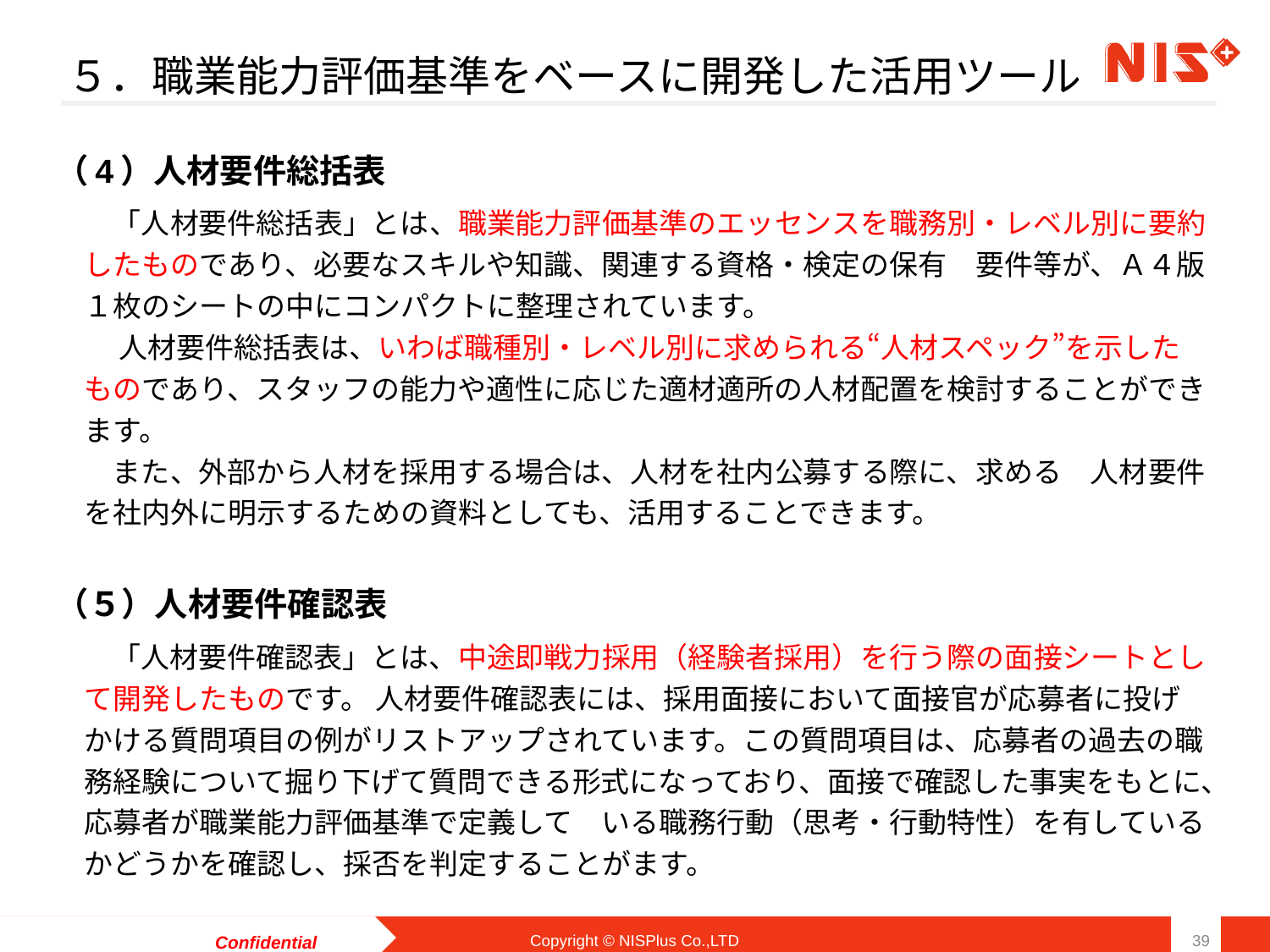

# ５．職業能力評価基準をベースに開発した活用ツール
（4）人材要件総括表
　　「人材要件総括表」とは、職業能力評価基準のエッセンスを職務別・レベル別に要約したものであり、必要なスキルや知識、関連する資格・検定の保有　要件等が、Ａ４版１枚のシートの中にコンパクトに整理されています。
　　 人材要件総括表は、いわば職種別・レベル別に求められる“人材スペック”を示したものであり、スタッフの能力や適性に応じた適材適所の人材配置を検討することができます。
　　また、外部から人材を採用する場合は、人材を社内公募する際に、求める　人材要件を社内外に明示するための資料としても、活用することできます。

（５）人材要件確認表
　　「人材要件確認表」とは、中途即戦力採用（経験者採用）を行う際の面接シートとして開発したものです。 人材要件確認表には、採用面接において面接官が応募者に投げかける質問項目の例がリストアップされています。この質問項目は、応募者の過去の職務経験について掘り下げて質問できる形式になっており、面接で確認した事実をもとに、応募者が職業能力評価基準で定義して　いる職務行動（思考・行動特性）を有しているかどうかを確認し、採否を判定することがます。
Copyright © NISPlus Co.,LTD
39